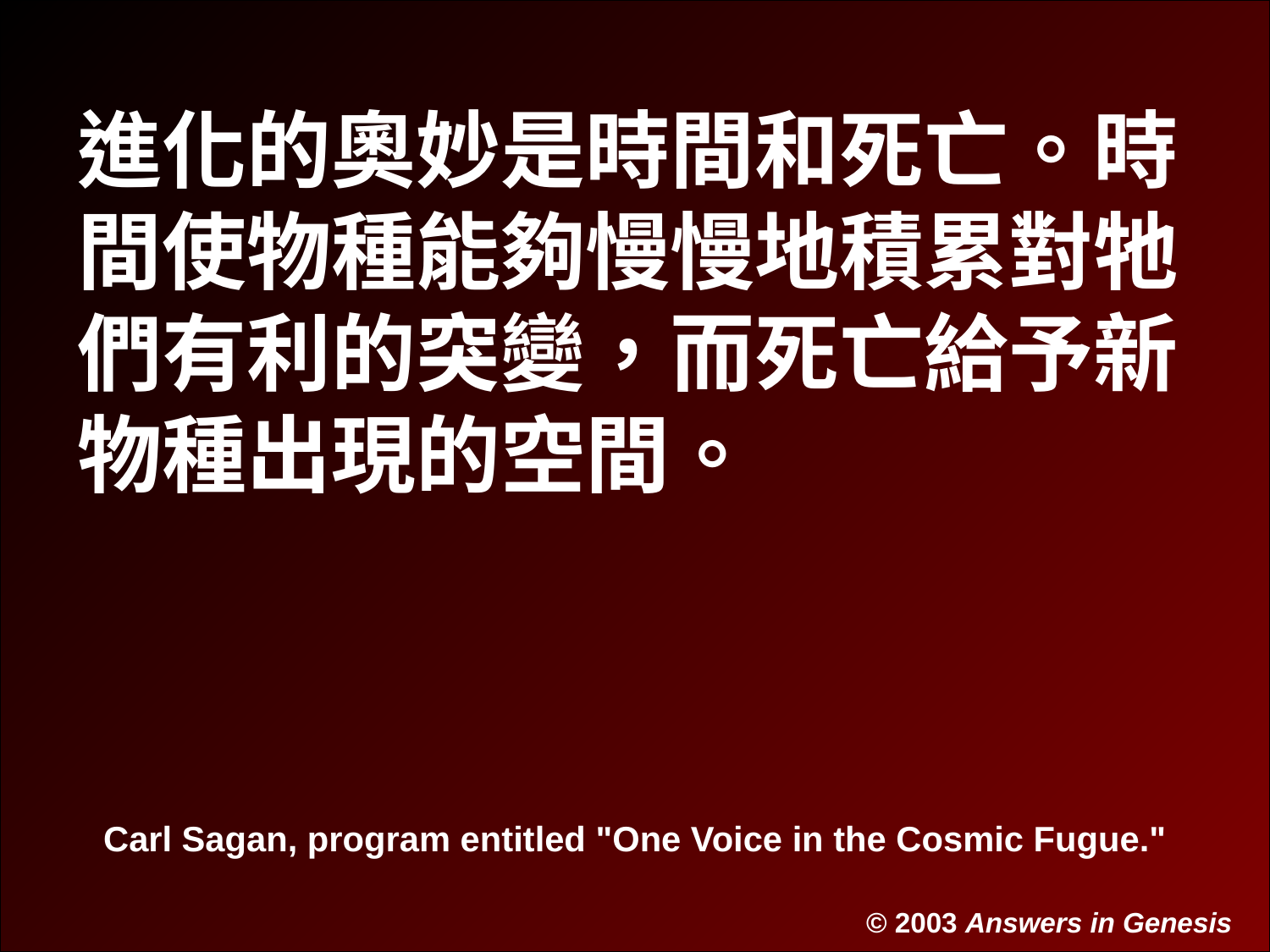

# Q335-Sagan 00434
進化的奧妙是時間和死亡。時間使物種能夠慢慢地積累對牠們有利的突變，而死亡給予新物種出現的空間。
Carl Sagan, program entitled "One Voice in the Cosmic Fugue."
© 2003 Answers in Genesis